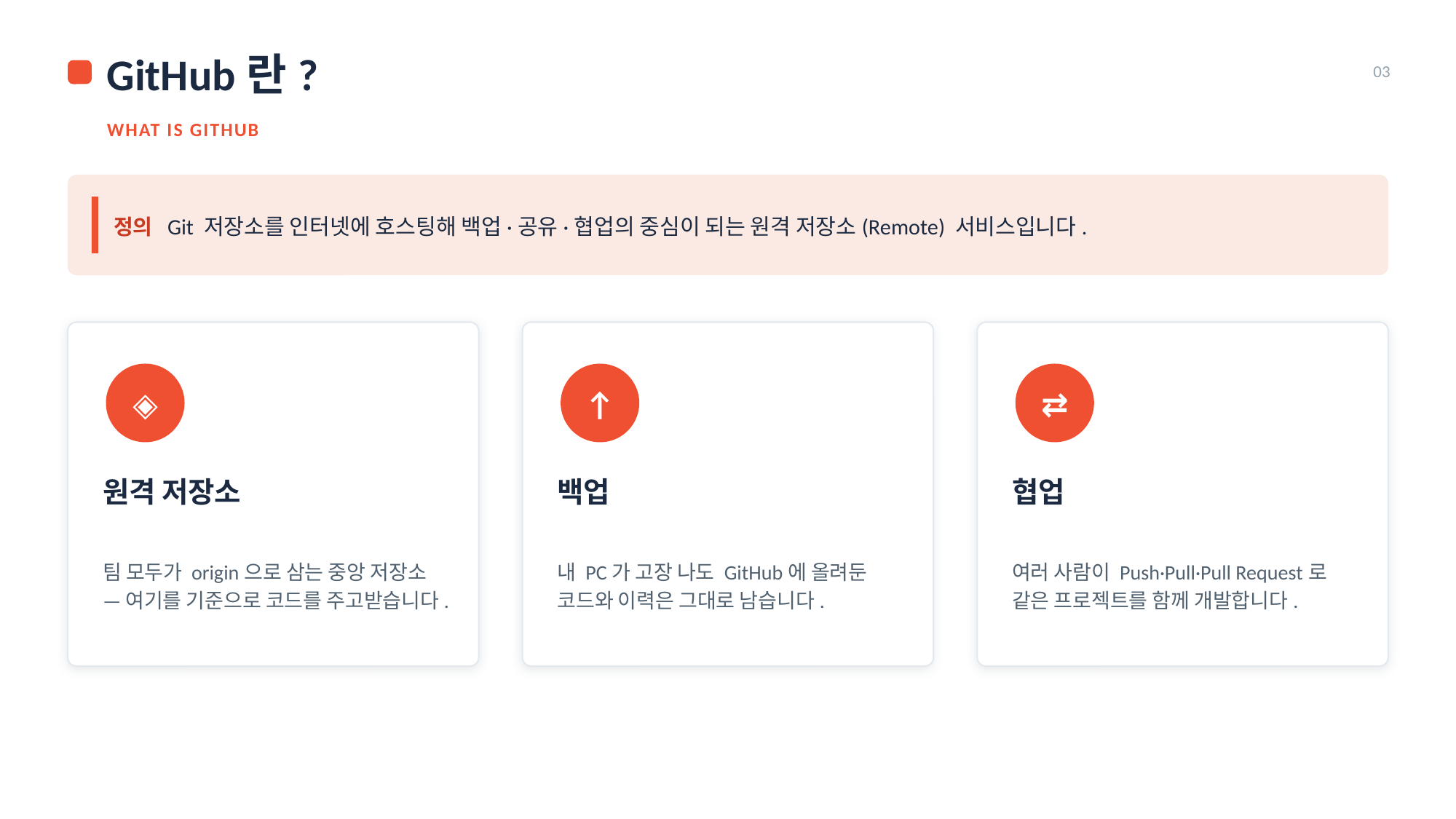

GitHub란?
03

WHAT IS GITHUB

정의  Git 저장소를 인터넷에 호스팅해 백업·공유·협업의 중심이 되는 원격 저장소(Remote) 서비스입니다.

◈

↑

⇄
원격 저장소
백업
협업
팀 모두가 origin으로 삼는 중앙 저장소 — 여기를 기준으로 코드를 주고받습니다.
내 PC가 고장 나도 GitHub에 올려둔 코드와 이력은 그대로 남습니다.
여러 사람이 Push·Pull·Pull Request로 같은 프로젝트를 함께 개발합니다.